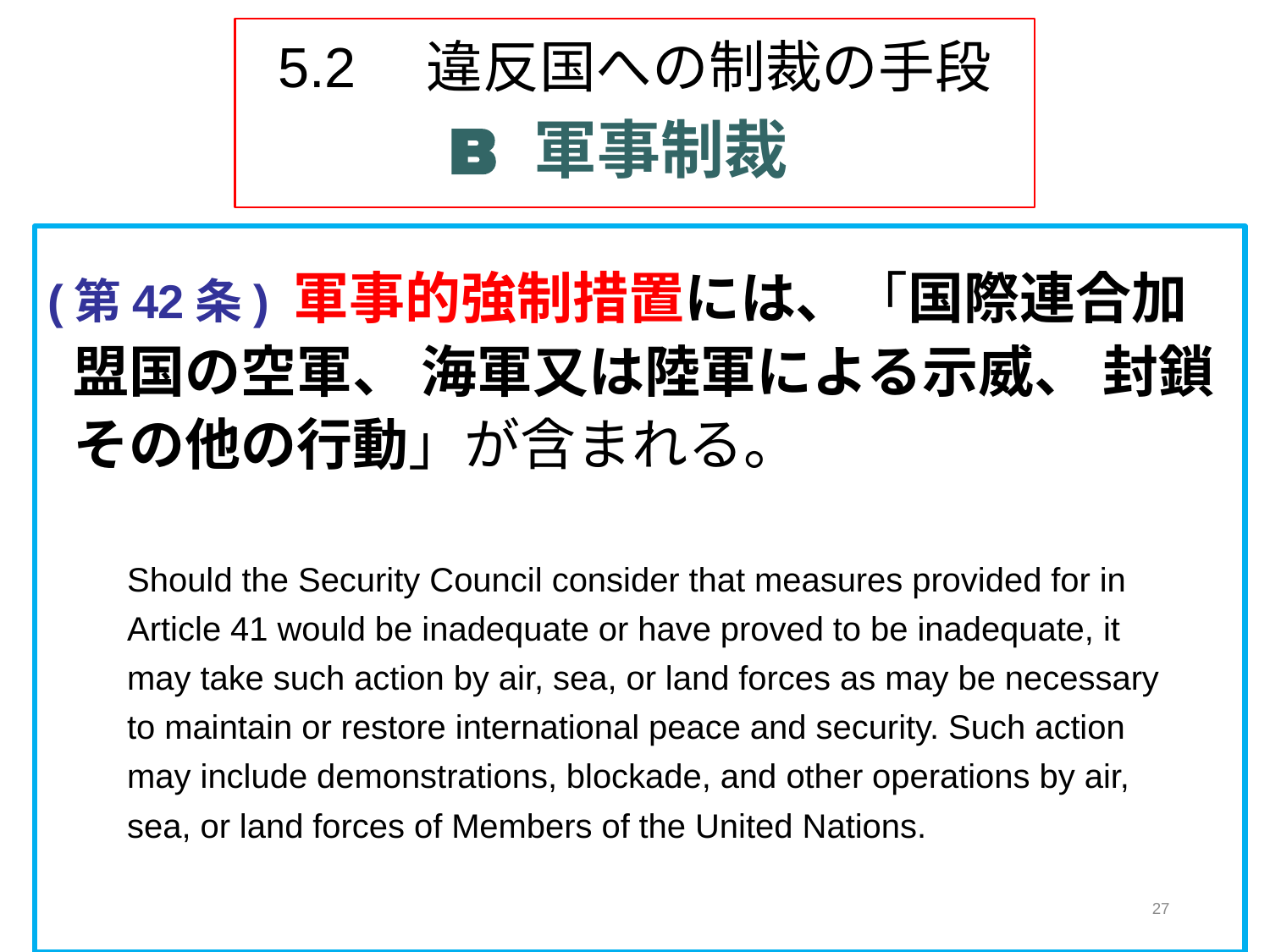

# 5.2　違反国への制裁の手段 　　　　　 　B 軍事制裁

(第42条) 軍事的強制措置には、「国際連合加
 盟国の空軍、 海軍又は陸軍による示威、 封鎖
 その他の行動」が含まれる。

　     Should the Security Council consider that measures provided for in
　     Article 41 would be inadequate or have proved to be inadequate, it
　     may take such action by air, sea, or land forces as may be necessary
　     to maintain or restore international peace and security. Such action
　     may include demonstrations, blockade, and other operations by air,
　     sea, or land forces of Members of the United Nations.

27